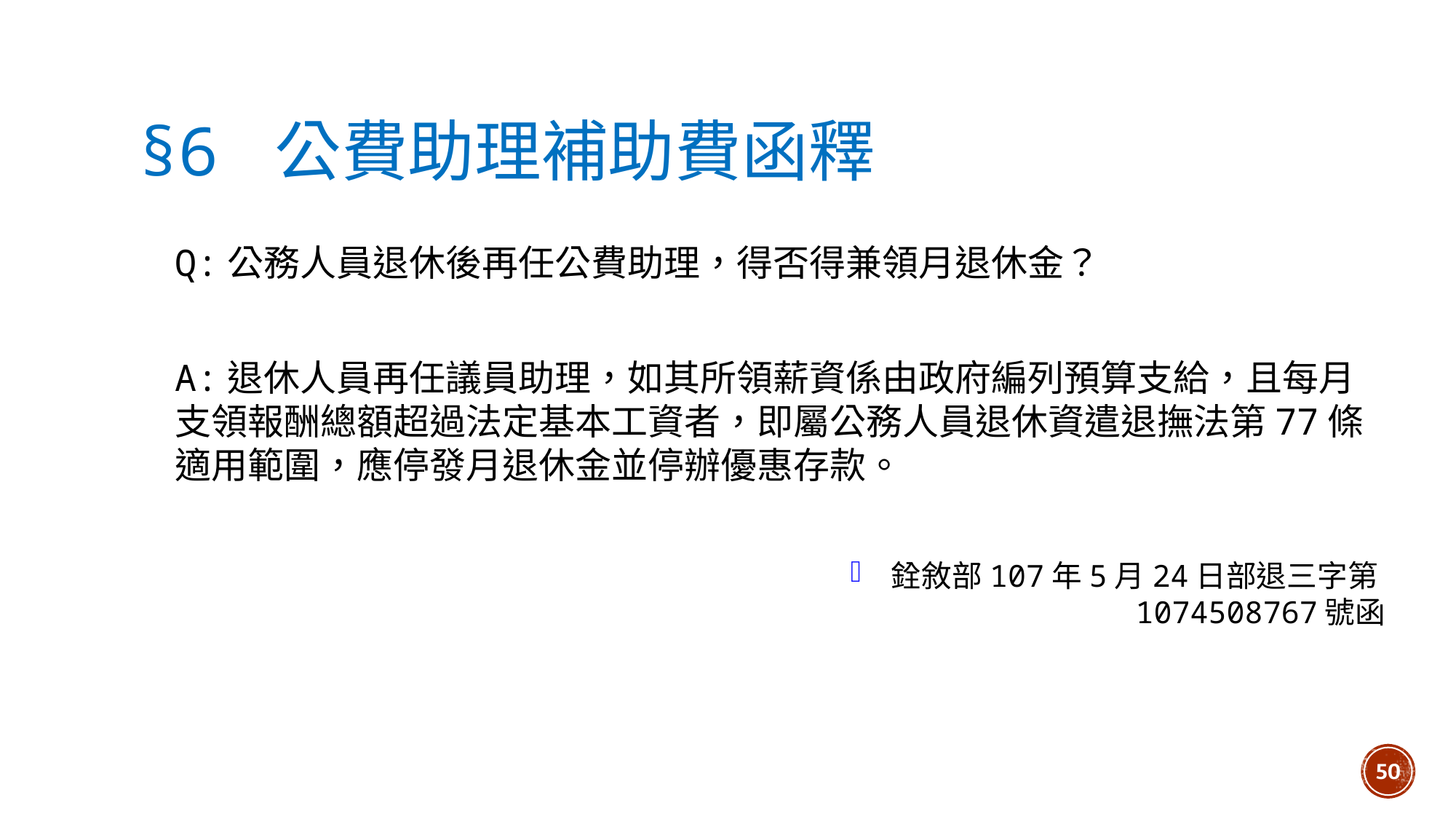

# §6 公費助理補助費函釋
Q:公務人員退休後再任公費助理，得否得兼領月退休金？

A:退休人員再任議員助理，如其所領薪資係由政府編列預算支給，且每月支領報酬總額超過法定基本工資者，即屬公務人員退休資遣退撫法第77條適用範圍，應停發月退休金並停辦優惠存款。

銓敘部107年5月24日部退三字第1074508767號函
50